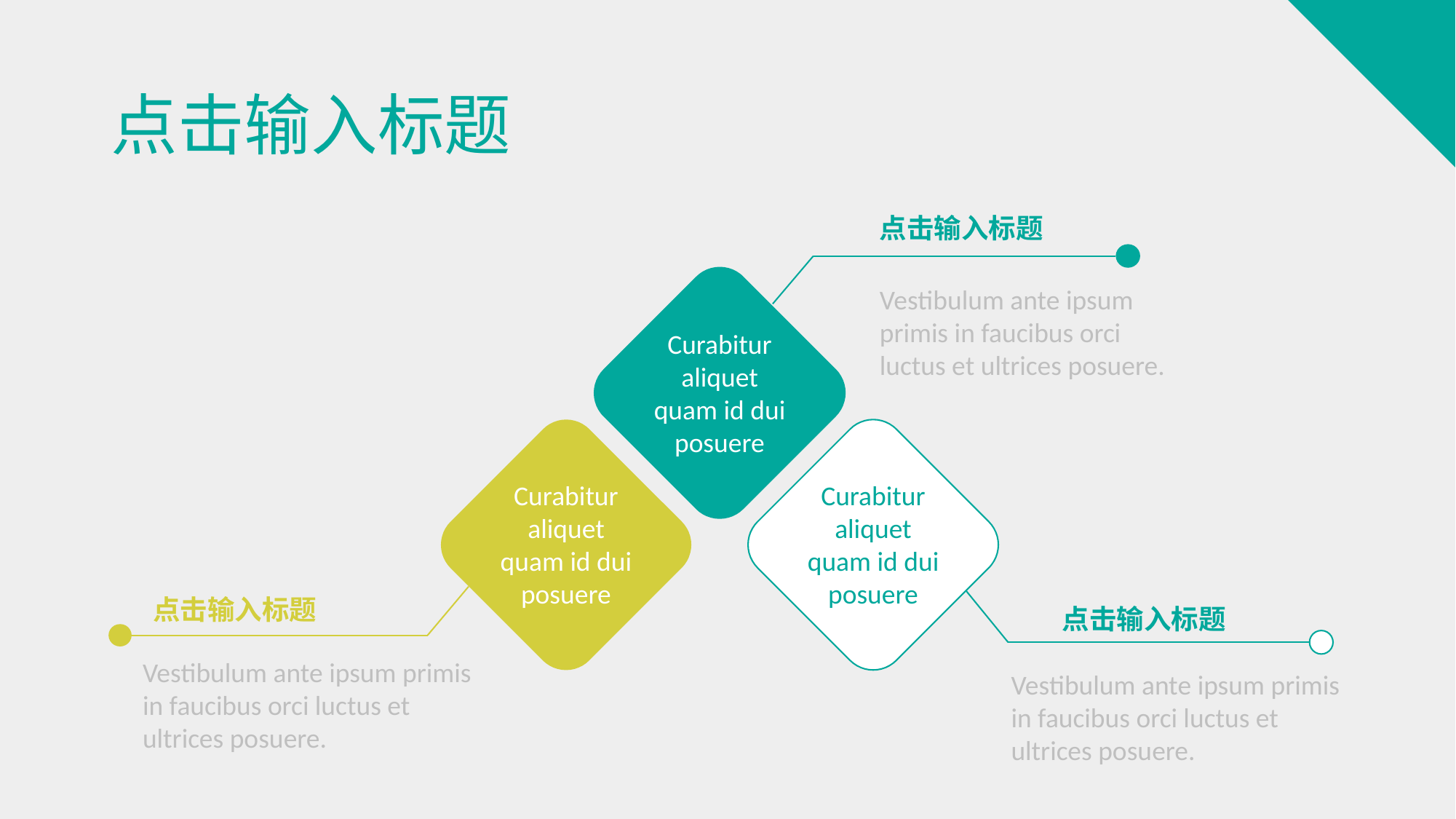

点击输入标题

点击输入标题

Vestibulum ante ipsum primis in faucibus orci luctus et ultrices posuere.

Curabitur aliquet quam id dui posuere

Curabitur aliquet quam id dui posuere
Curabitur aliquet quam id dui posuere

点击输入标题

点击输入标题
Vestibulum ante ipsum primis in faucibus orci luctus et ultrices posuere.
Vestibulum ante ipsum primis in faucibus orci luctus et ultrices posuere.